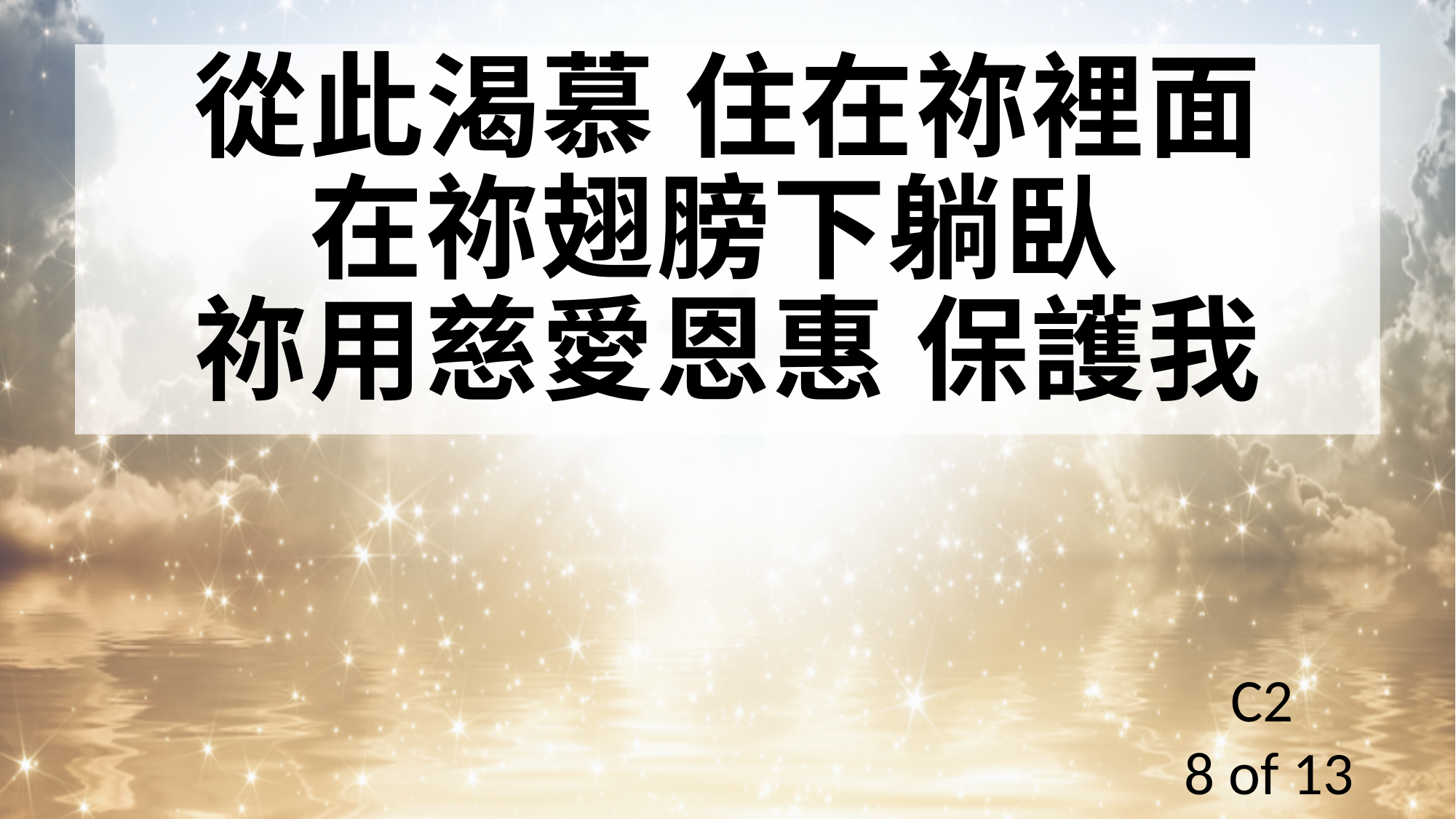

從此渴慕 住在祢裡面
在祢翅膀下躺臥
祢用慈愛恩惠 保護我
C2
8 of 13